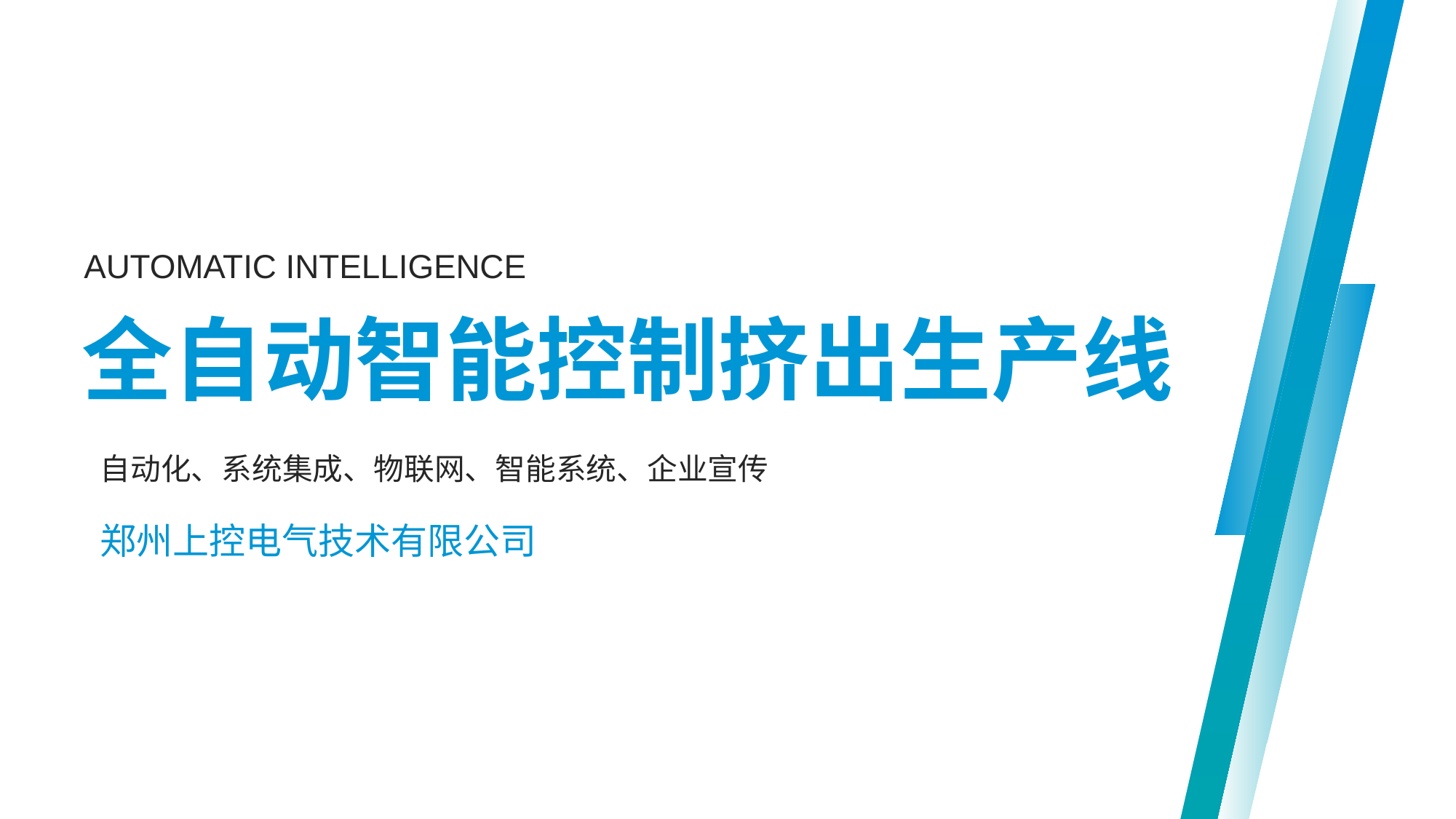

Automatic intelligence

全自动智能控制挤出生产线
自动化、系统集成、物联网、智能系统、企业宣传
郑州上控电气技术有限公司